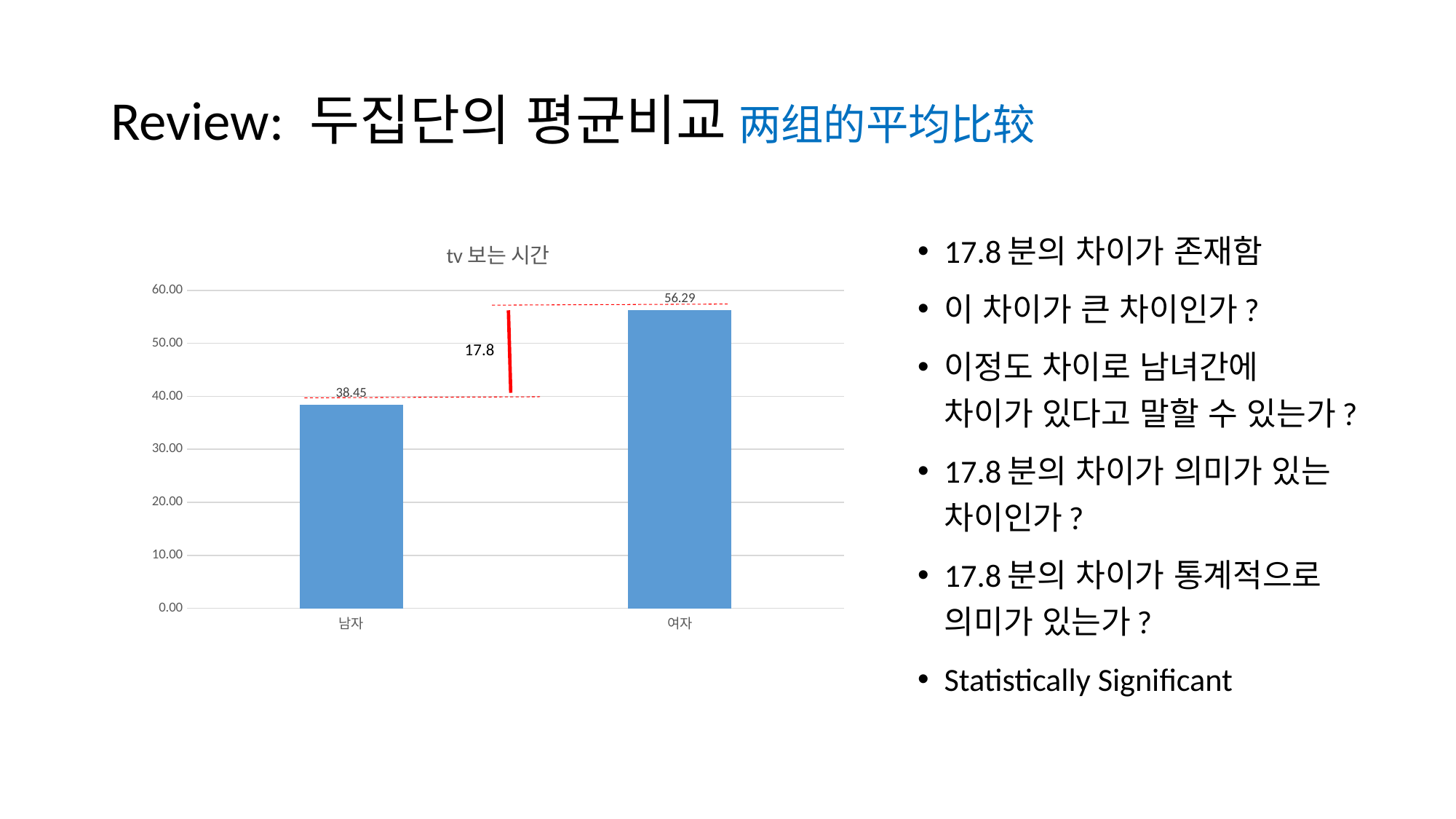

# Review: 두집단의 평균비교 两组的平均比较

### Chart:

| Category | tv보는 시간 |
|---|---|
| 남자 | 38.45454545454546 |
| 여자 | 56.285714285714285 |
17.8
17.8분의 차이가 존재함
이 차이가 큰 차이인가?
이정도 차이로 남녀간에 차이가 있다고 말할 수 있는가?
17.8분의 차이가 의미가 있는 차이인가?
17.8분의 차이가 통계적으로 의미가 있는가?
Statistically Significant